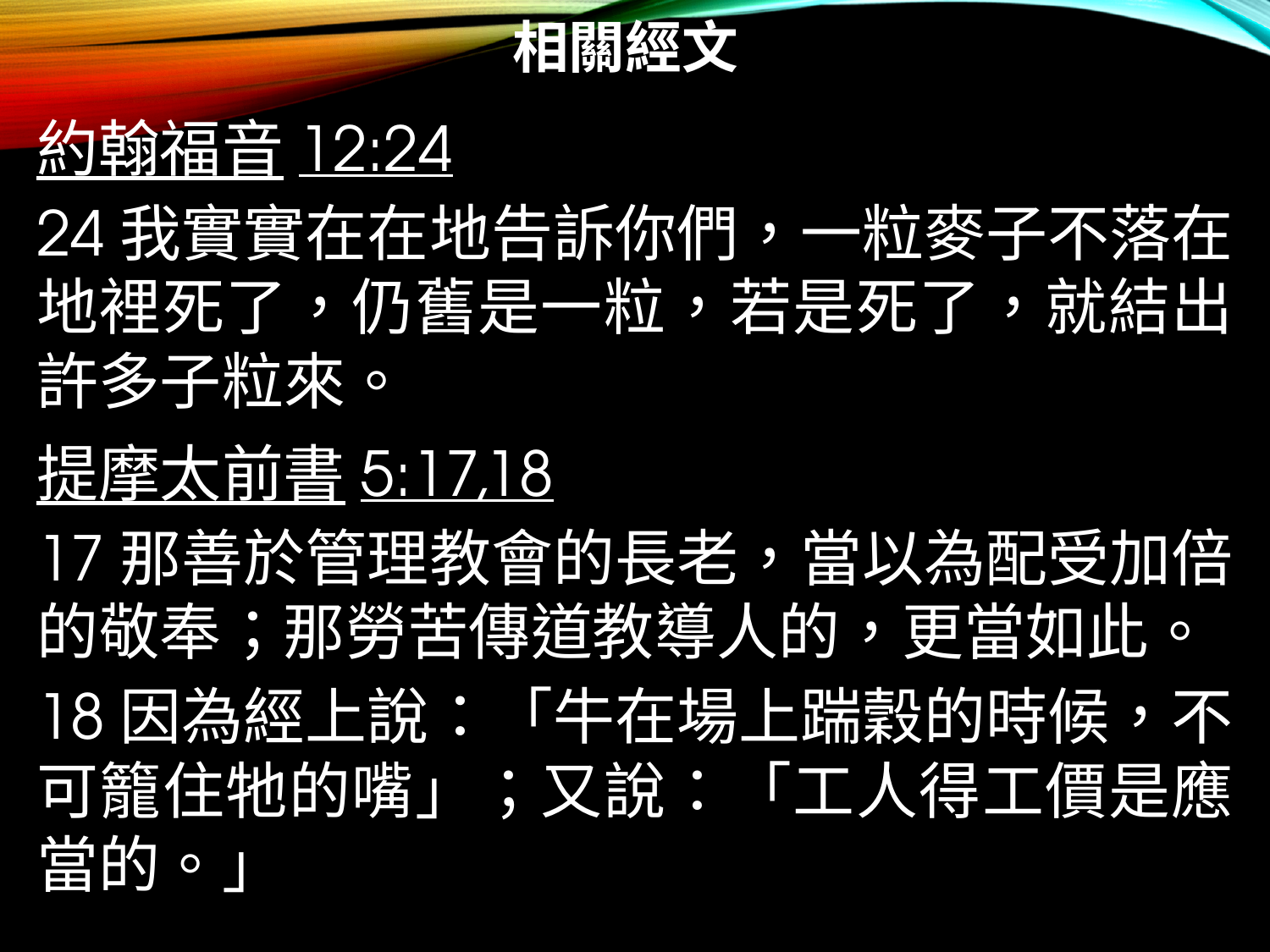

# 相關經文
約翰福音12:24
24我實實在在地告訴你們，一粒麥子不落在地裡死了，仍舊是一粒，若是死了，就結出許多子粒來。
提摩太前書5:17,18
17那善於管理教會的長老，當以為配受加倍的敬奉；那勞苦傳道教導人的，更當如此。
18因為經上說：「牛在場上踹穀的時候，不可籠住牠的嘴」；又說：「工人得工價是應當的。」